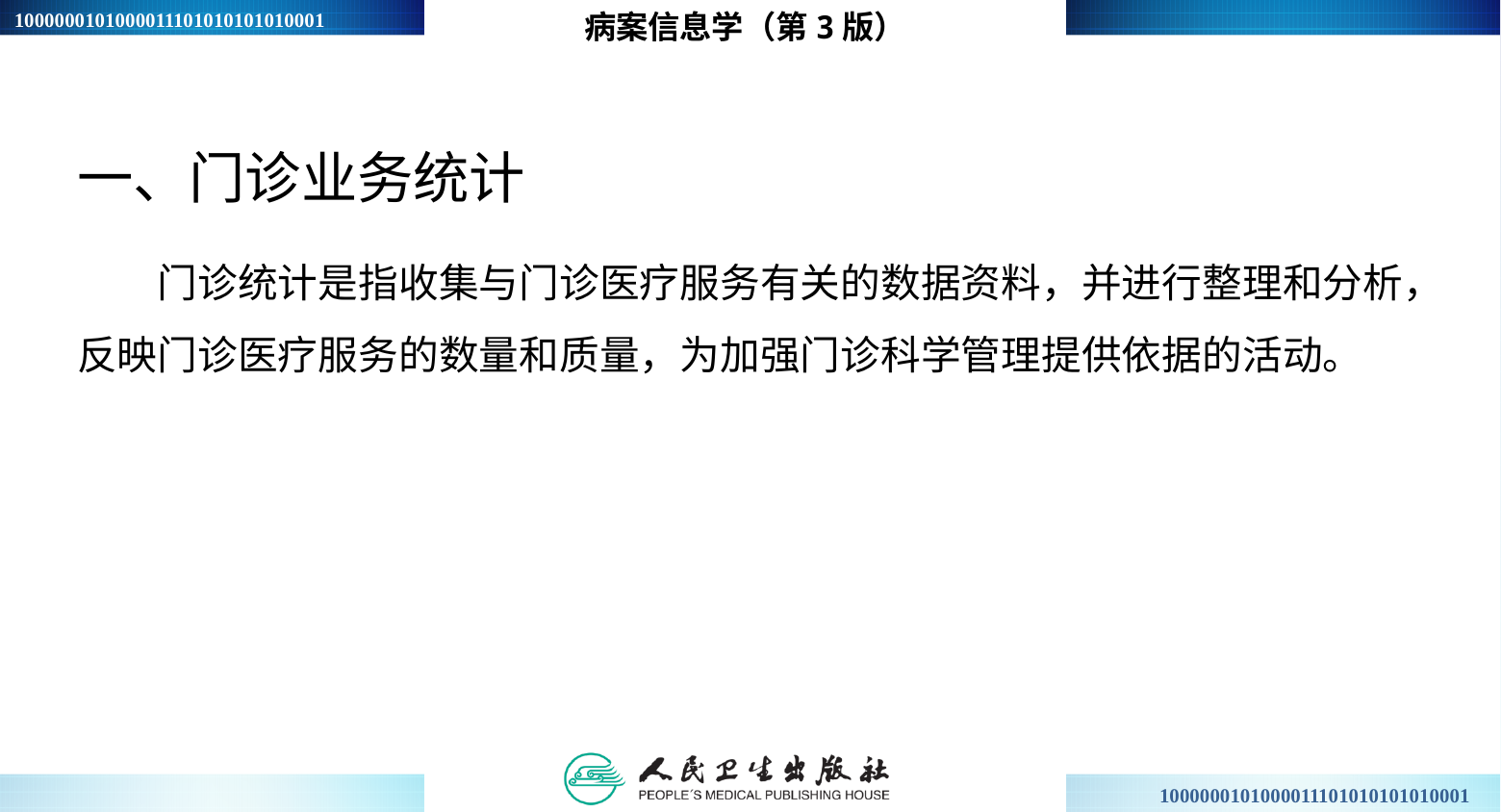

病案信息学（第3版）
一、门诊业务统计
　　门诊统计是指收集与门诊医疗服务有关的数据资料，并进行整理和分析，反映门诊医疗服务的数量和质量，为加强门诊科学管理提供依据的活动。